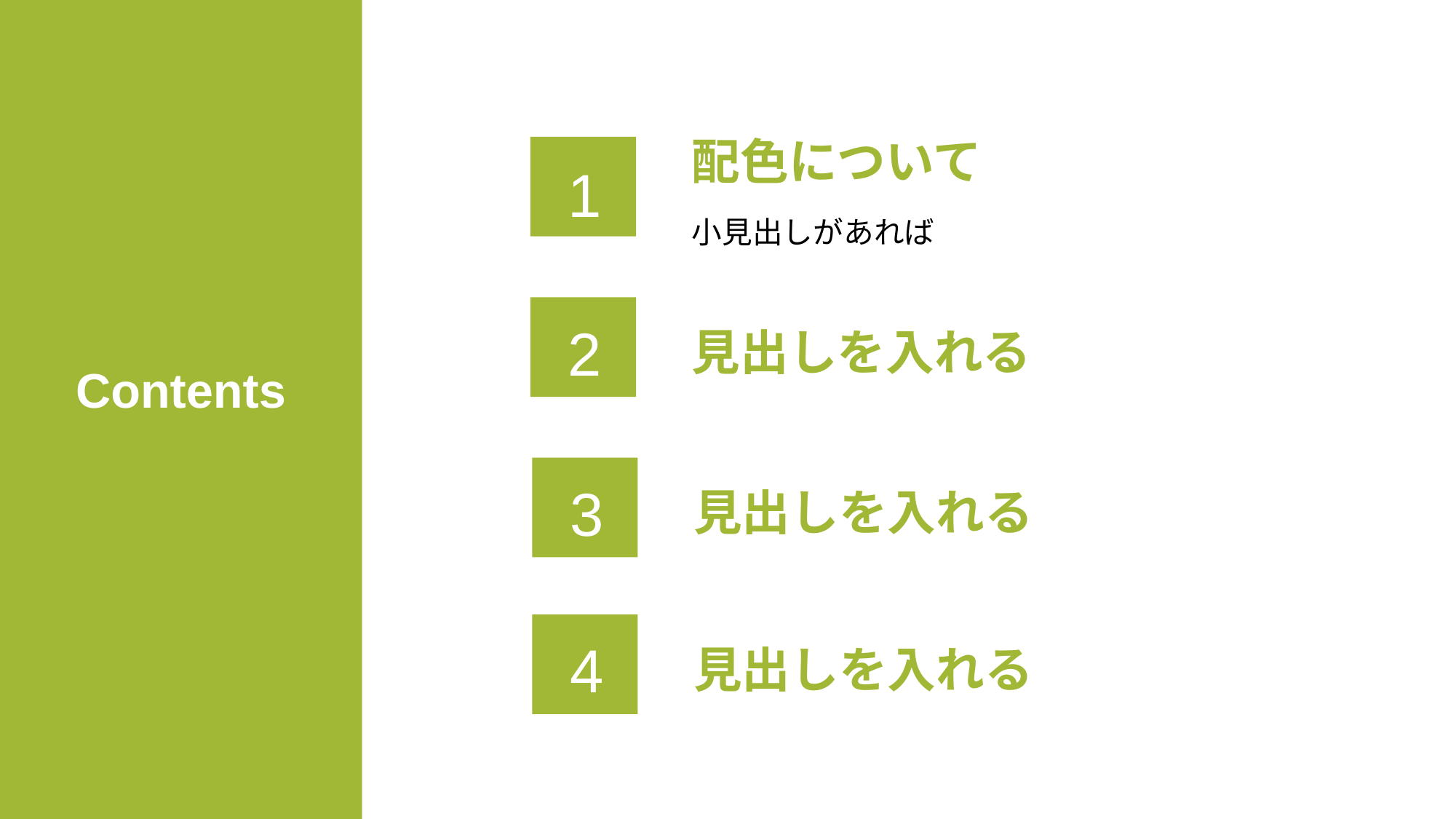

配色について
小見出しがあれば
1

見出しを入れる
2
Contents

見出しを入れる
3

見出しを入れる
4